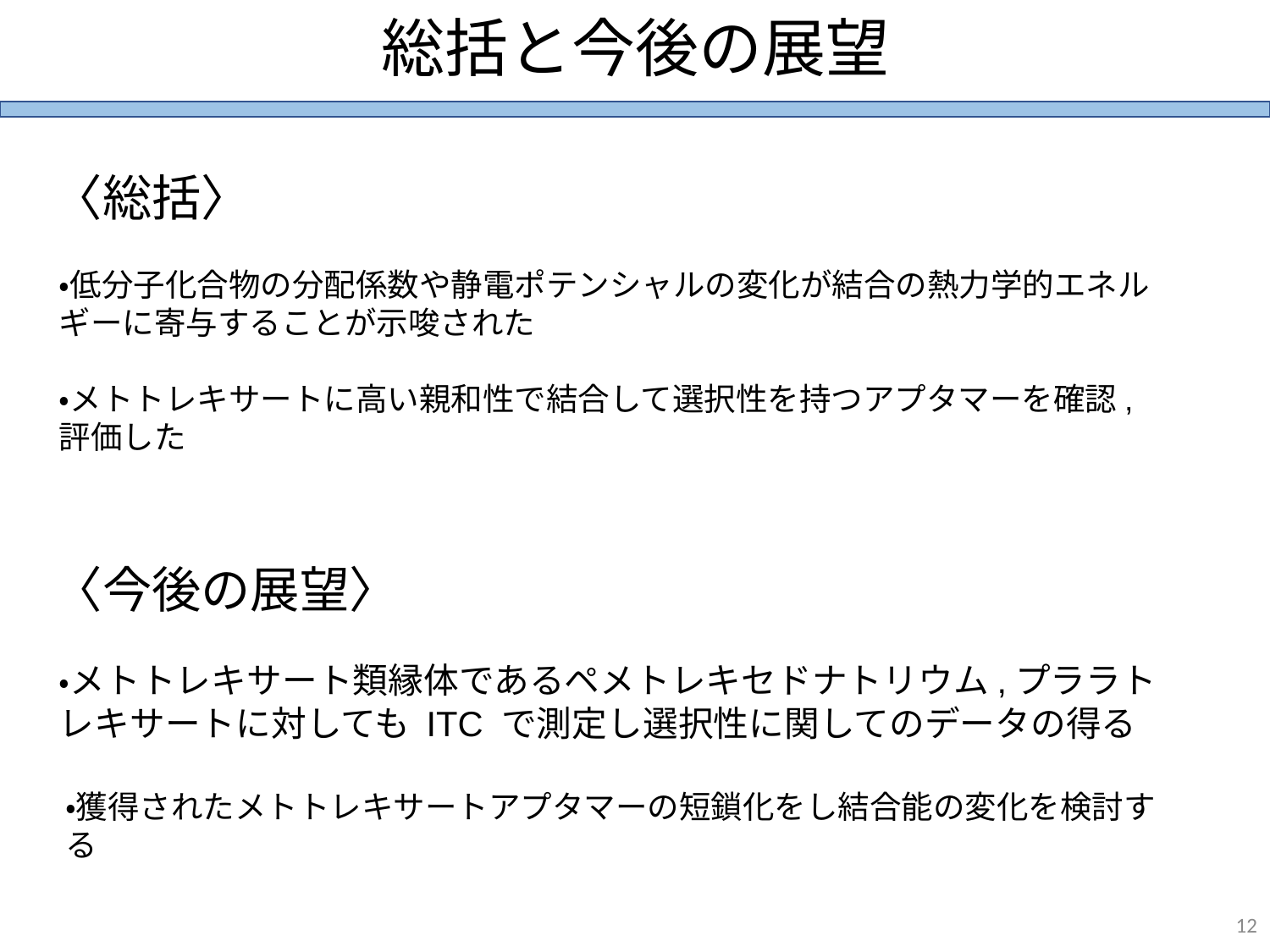

総括と今後の展望

〈総括〉
・低分子化合物の分配係数や静電ポテンシャルの変化が結合の熱力学的エネルギーに寄与することが示唆された
・メトトレキサートに高い親和性で結合して選択性を持つアプタマーを確認,評価した
〈今後の展望〉
・メトトレキサート類縁体であるペメトレキセドナトリウム,プララトレキサートに対しても ITC で測定し選択性に関してのデータの得る
・獲得されたメトトレキサートアプタマーの短鎖化をし結合能の変化を検討する
12